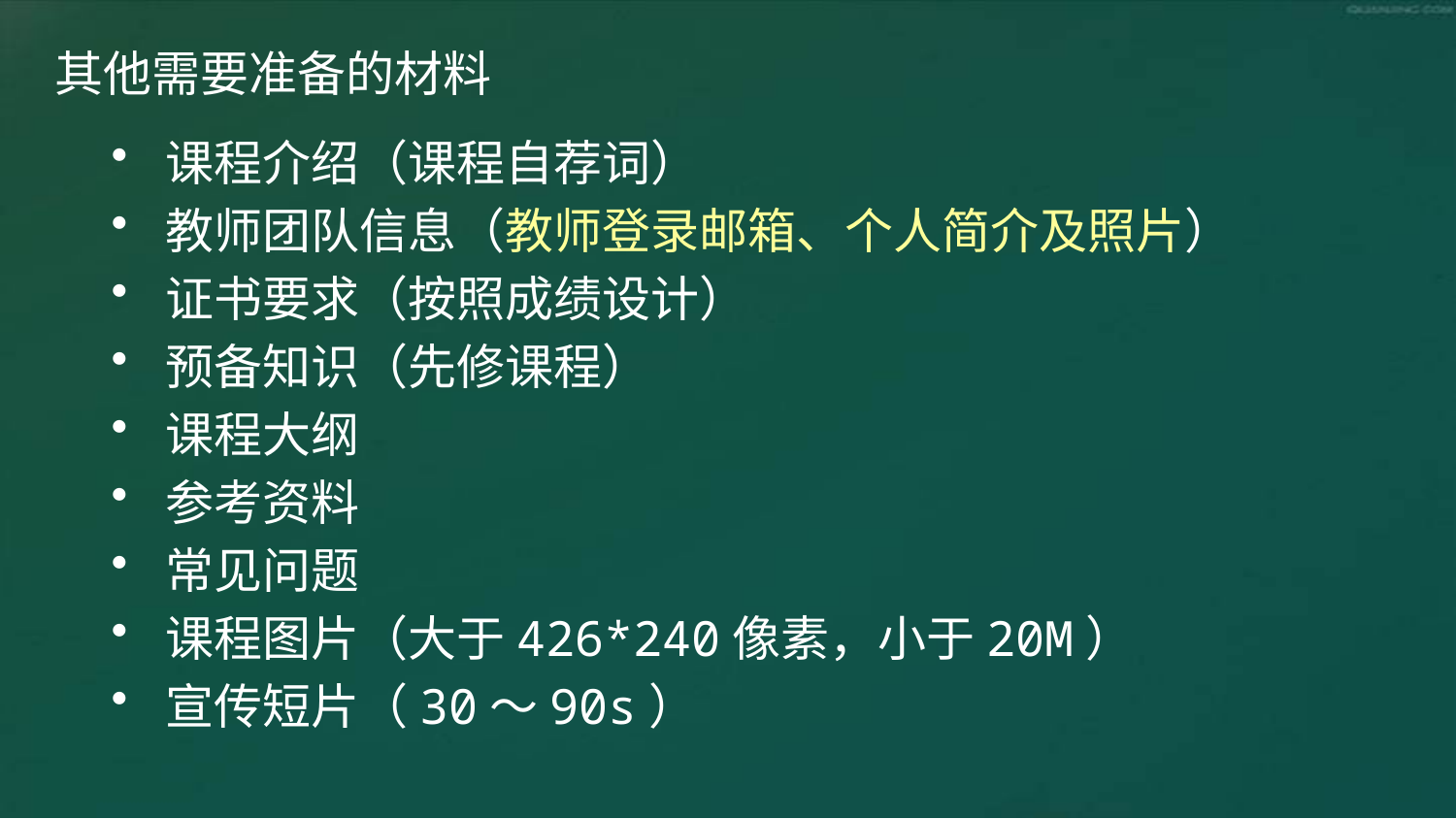

# 其他需要准备的材料
课程介绍（课程自荐词）
教师团队信息（教师登录邮箱、个人简介及照片）
证书要求（按照成绩设计）
预备知识（先修课程）
课程大纲
参考资料
常见问题
课程图片（大于426*240像素，小于20M）
宣传短片（30～90s）